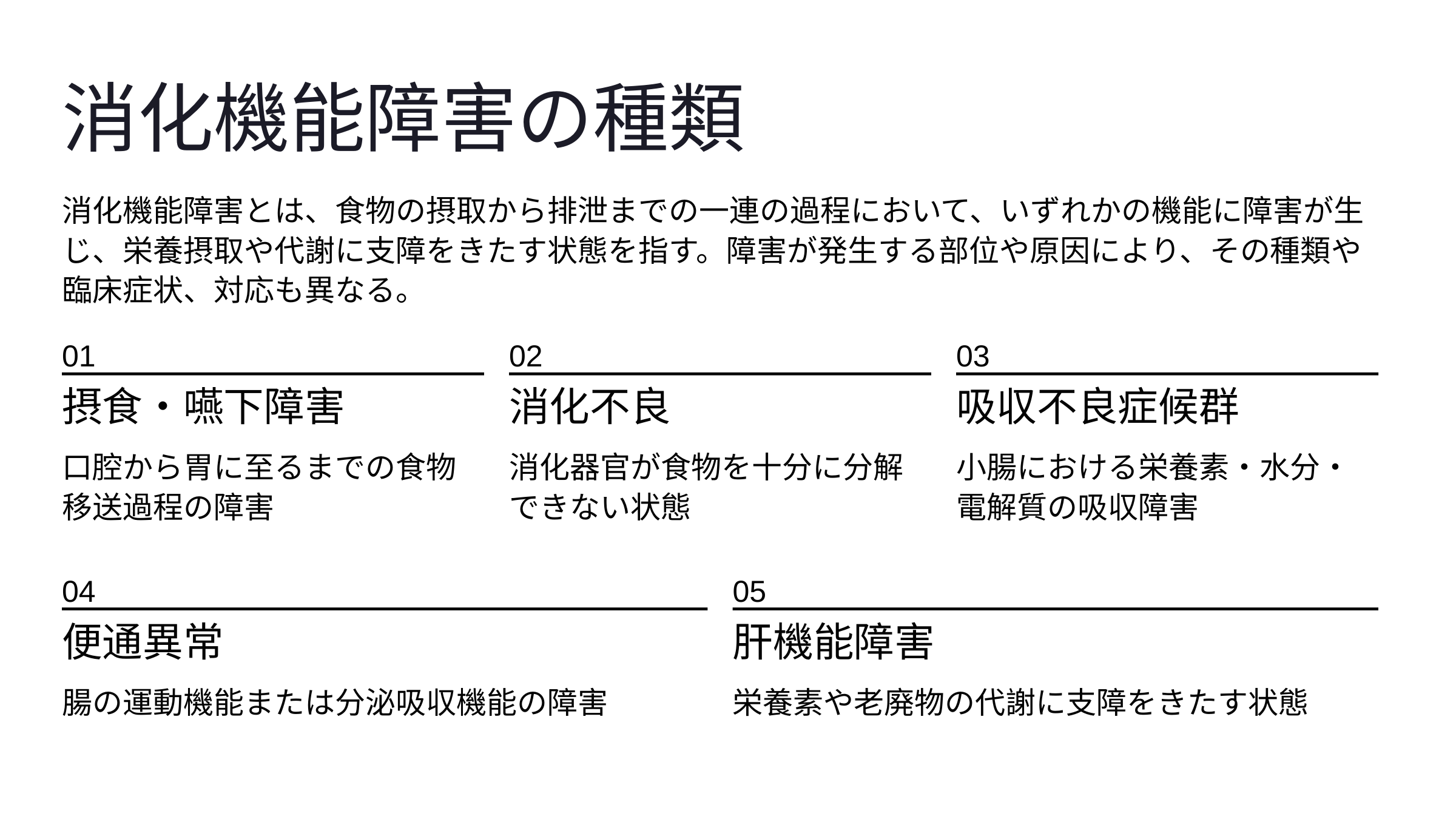

消化機能障害の種類
消化機能障害とは、食物の摂取から排泄までの一連の過程において、いずれかの機能に障害が生じ、栄養摂取や代謝に支障をきたす状態を指す。障害が発生する部位や原因により、その種類や臨床症状、対応も異なる。
01
02
03

摂食・嚥下障害
消化不良
吸収不良症候群
口腔から胃に至るまでの食物移送過程の障害
消化器官が食物を十分に分解できない状態
小腸における栄養素・水分・電解質の吸収障害
04
05

便通異常
肝機能障害
腸の運動機能または分泌吸収機能の障害
栄養素や老廃物の代謝に支障をきたす状態